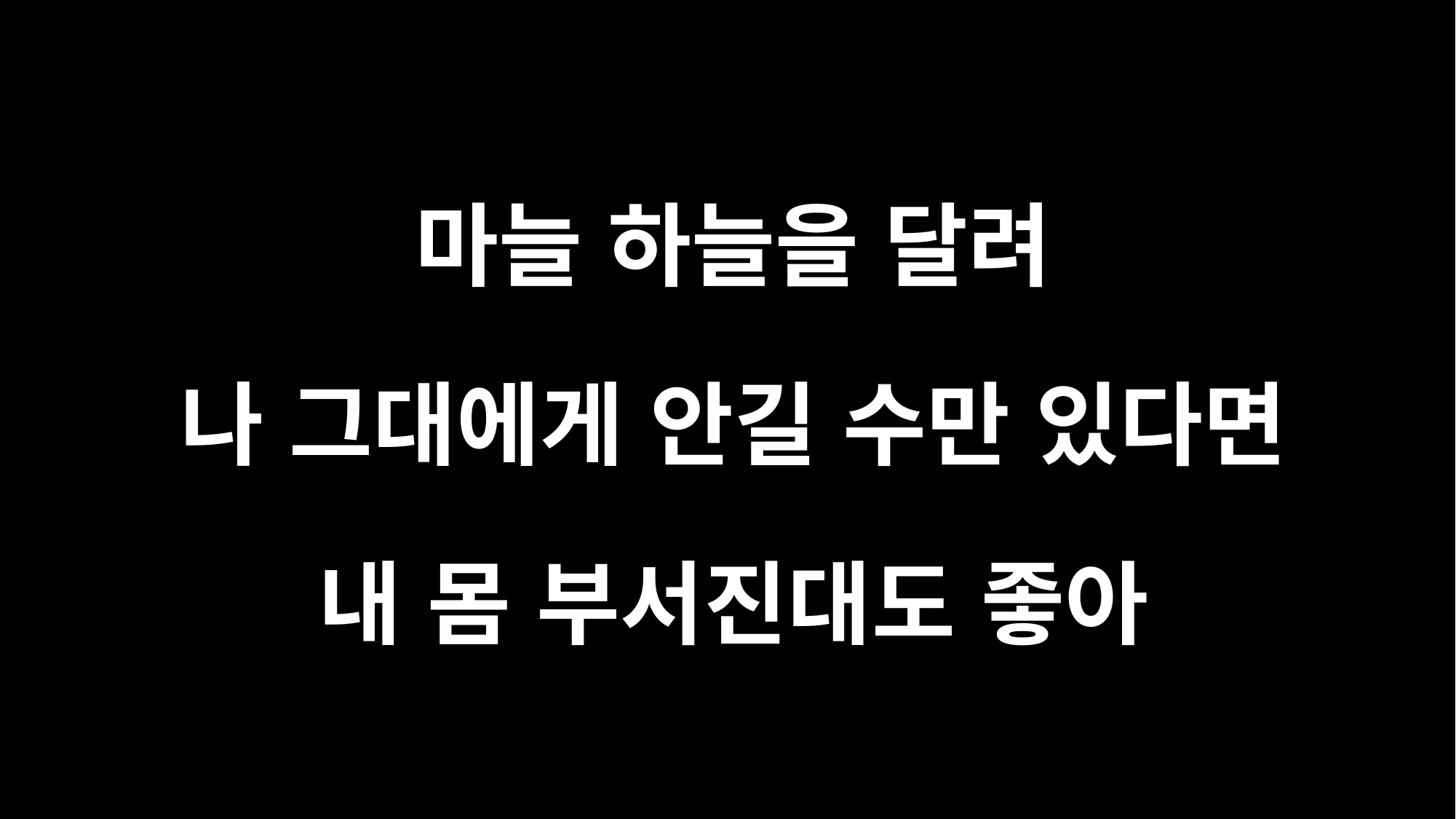

마늘 하늘을 달려
나 그대에게 안길 수만 있다면
내 몸 부서진대도 좋아